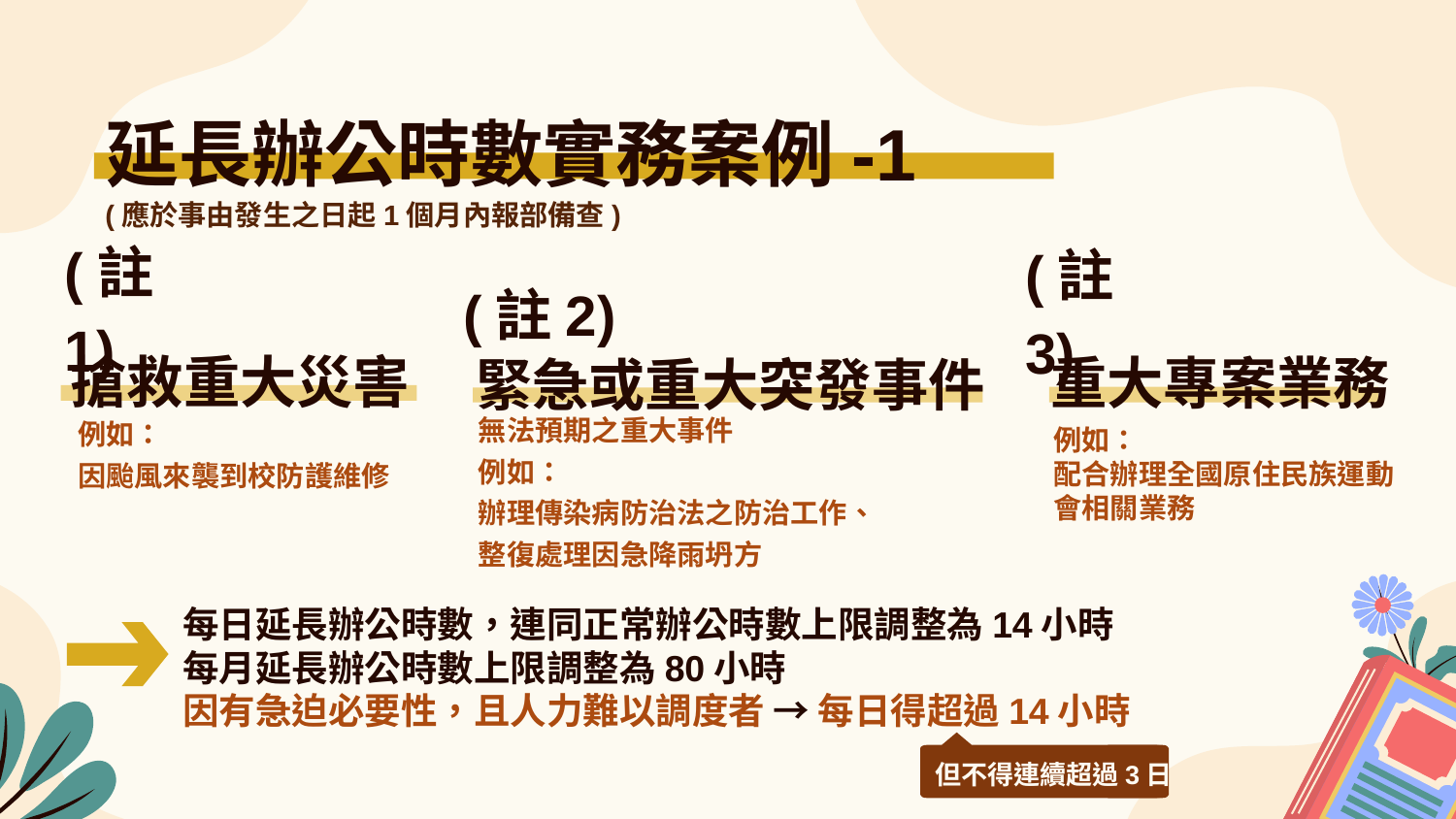

# 延長辦公時數實務案例-1

(應於事由發生之日起1個月內報部備查)
(註1)
(註3)
(註2)
搶救重大災害
緊急或重大突發事件
重大專案業務

無法預期之重大事件
例如：
辦理傳染病防治法之防治工作、
整復處理因急降雨坍方
例如：
因颱風來襲到校防護維修
例如：
配合辦理全國原住民族運動會相關業務
每日延長辦公時數，連同正常辦公時數上限調整為14小時
每月延長辦公時數上限調整為80小時

因有急迫必要性，且人力難以調度者 → 每日得超過14小時

但不得連續超過3日